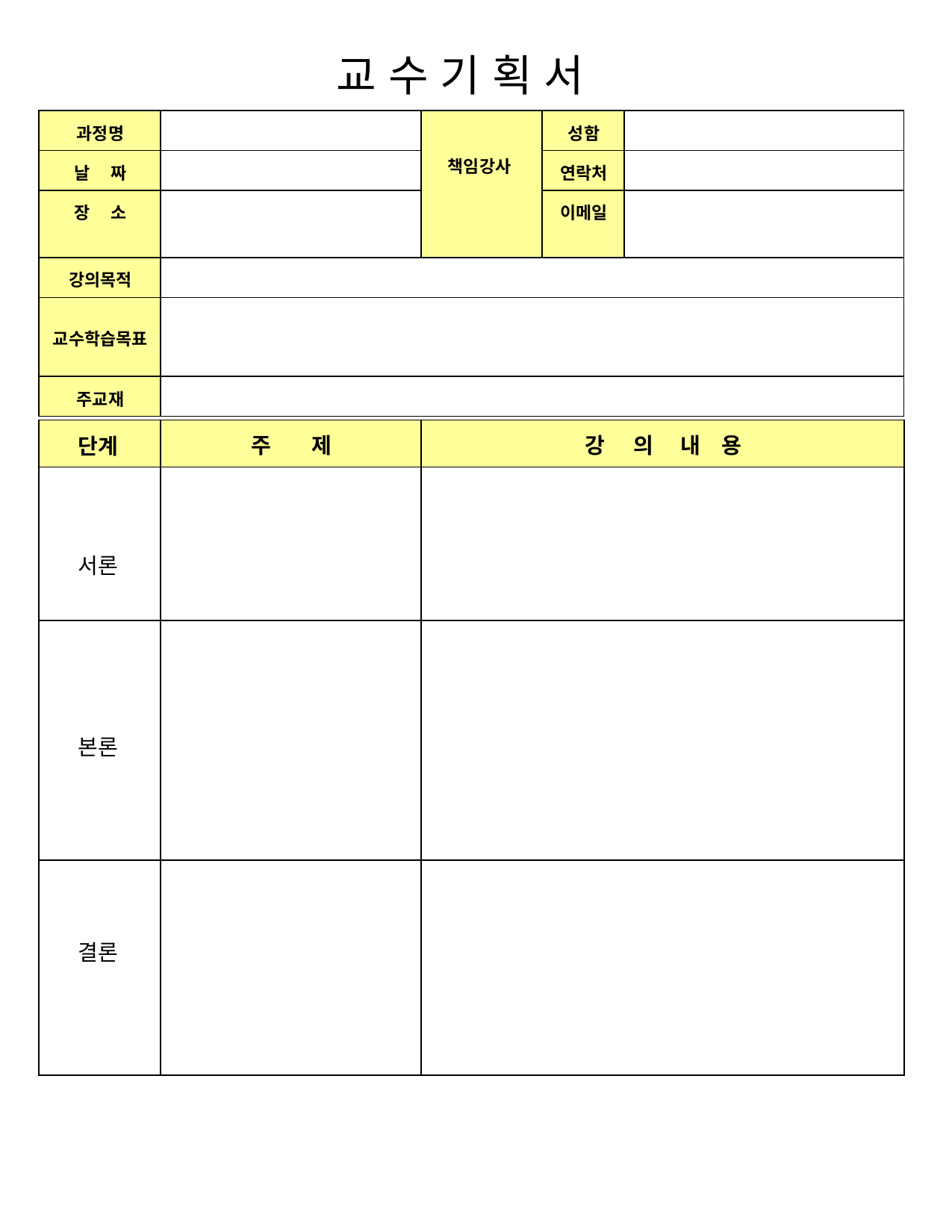

# 교 수 기 획 서
| 과정명 |  | 책임강사 | 성함 |  |
| --- | --- | --- | --- | --- |
| 날 짜 |  |  | 연락처 |  |
| 장 소 |  |  | 이메일 |  |
| 강의목적 |  |  |  |  |
| 교수학습목표 |  |  |  |  |
| 주교재 |  |  |  |  |
| 단계 | 주 제 | 강 의 내 용 |
| --- | --- | --- |
| 서론 |  |  |
| 본론 |  |  |
| 결론 |  |  |